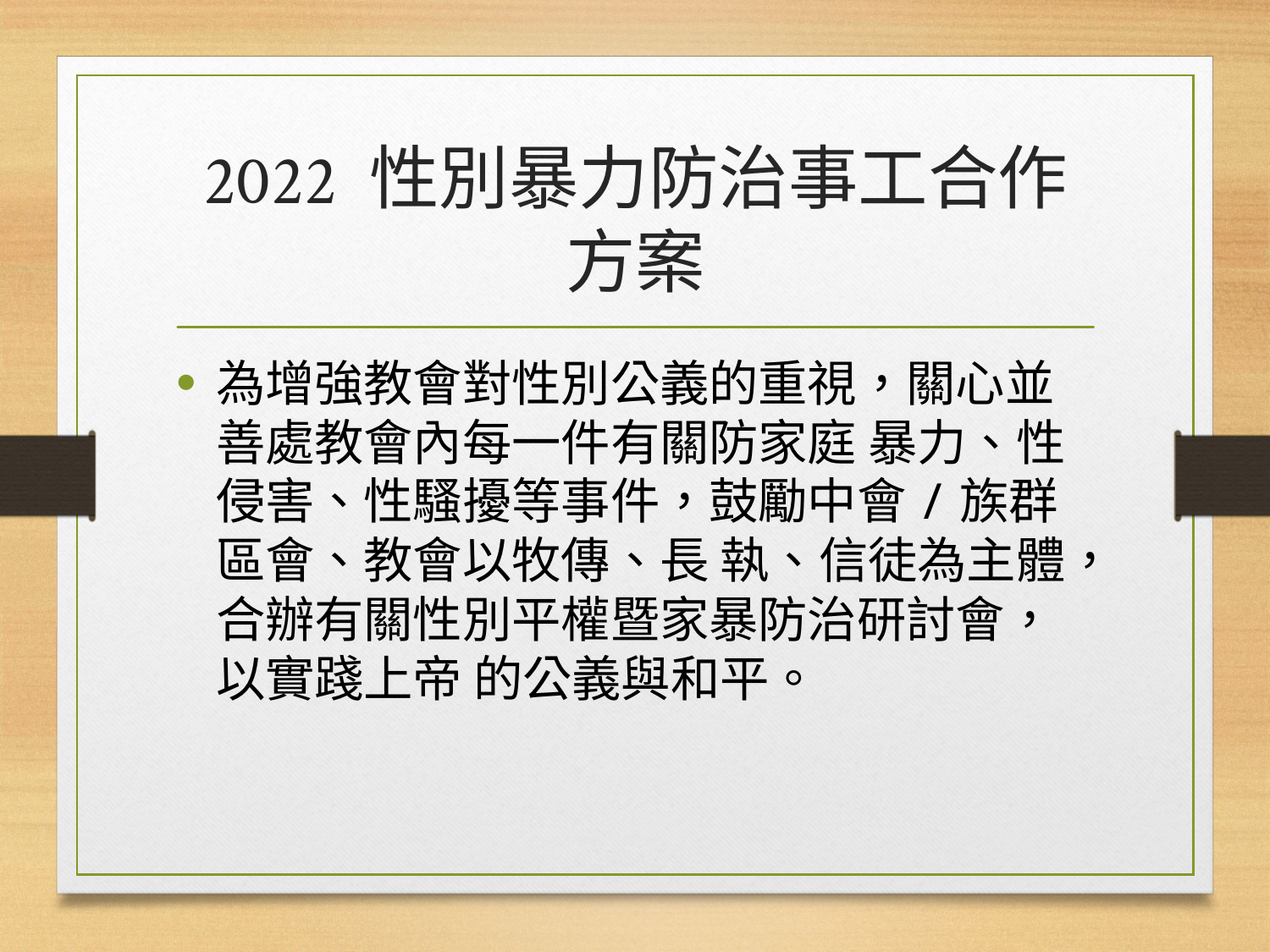

# 2022 性別暴力防治事工合作方案
為增強教會對性別公義的重視，關心並善處教會內每一件有關防家庭 暴力、性侵害、性騷擾等事件，鼓勵中會/族群區會、教會以牧傳、長 執、信徒為主體，合辦有關性別平權暨家暴防治研討會，以實踐上帝 的公義與和平。